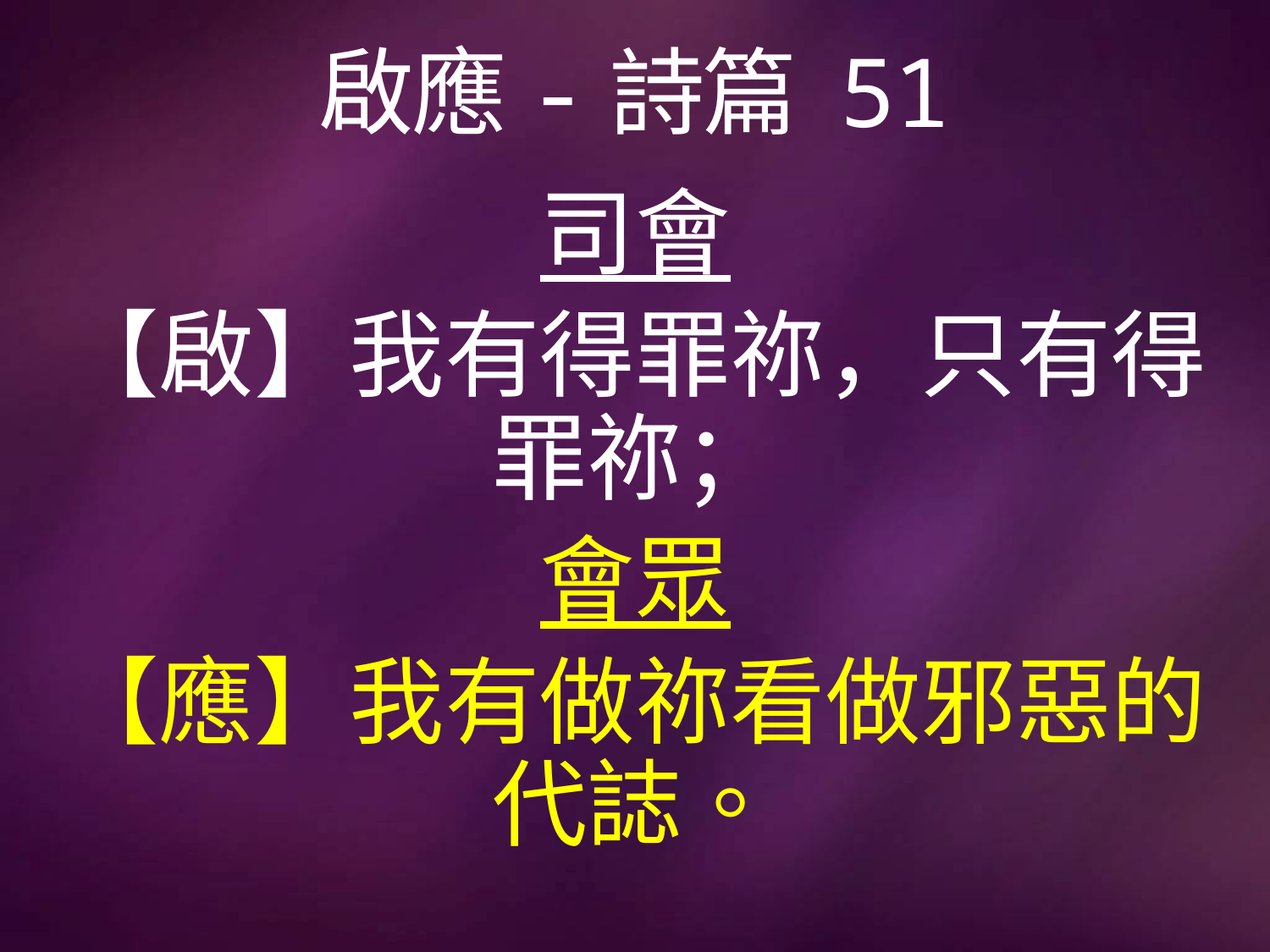

# 啟應-詩篇 51
司會
【啟】我有得罪祢，只有得罪祢；
會眾
【應】我有做祢看做邪惡的代誌。